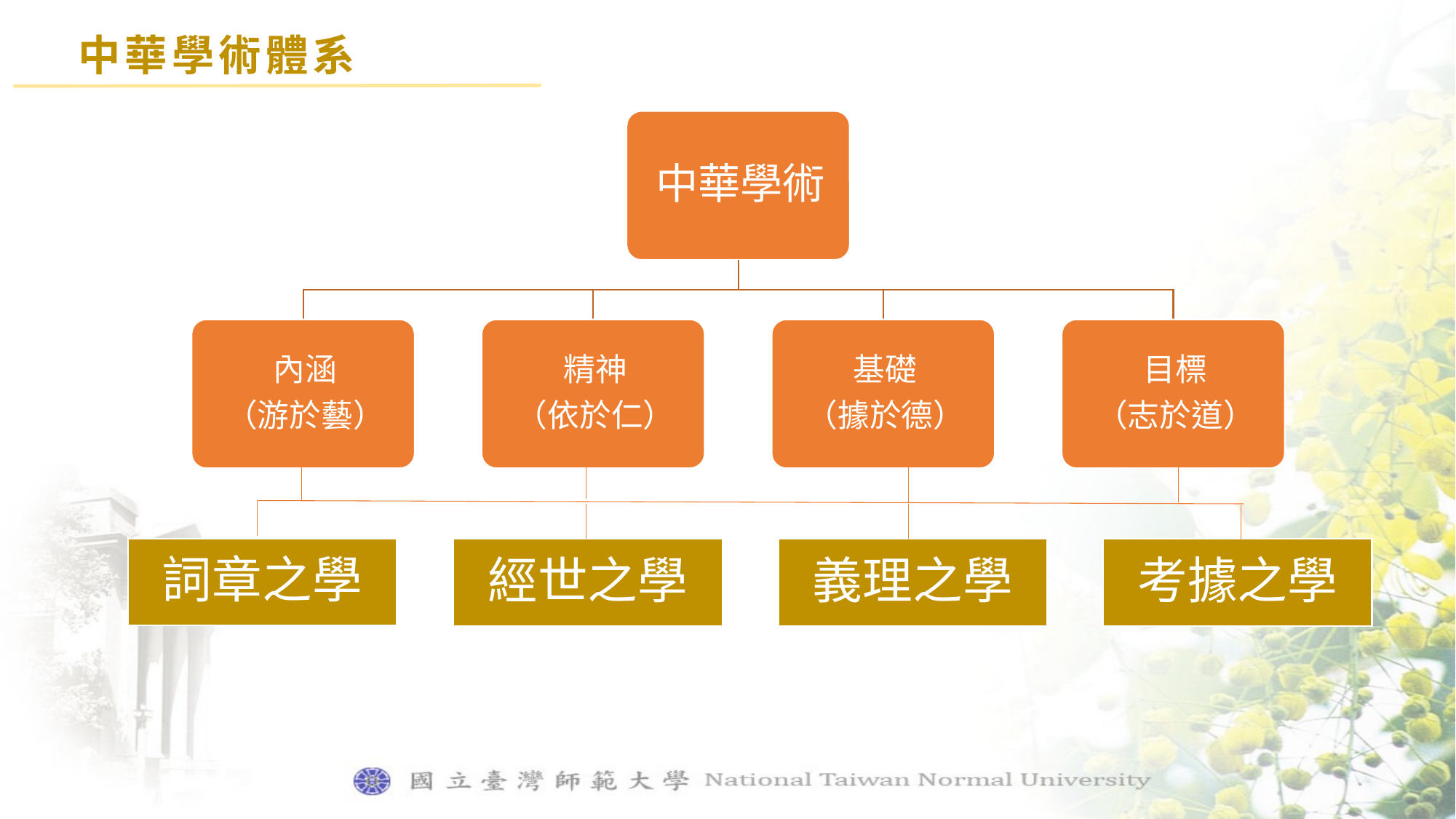

中華學術
內涵
（游於藝）
精神
（依於仁）
基礎
（據於德）
目標
（志於道）
中華學術體系
詞章之學
經世之學
義理之學
考據之學